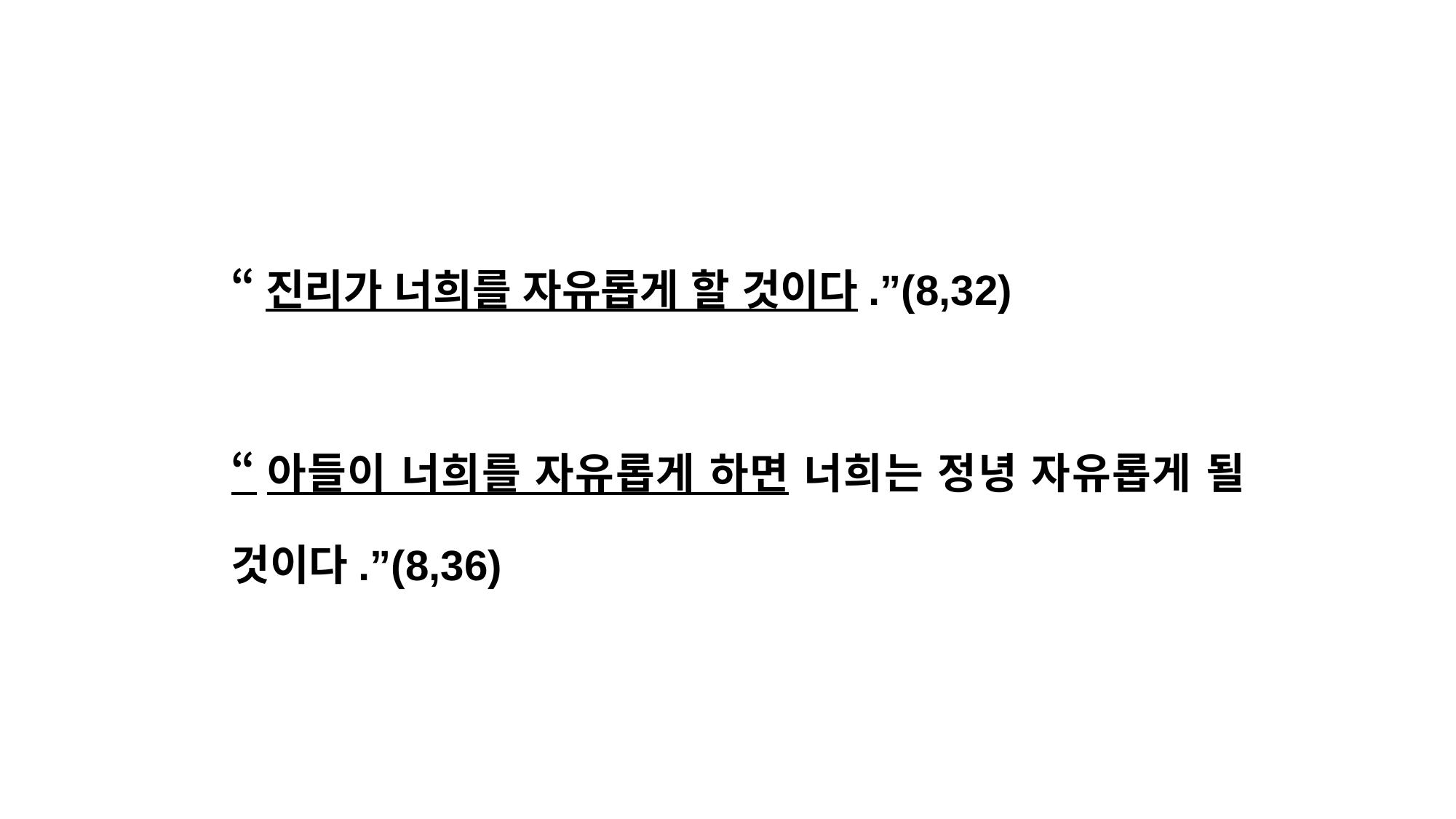

“진리가 너희를 자유롭게 할 것이다.”(8,32)

“아들이 너희를 자유롭게 하면 너희는 정녕 자유롭게 될 것이다.”(8,36)